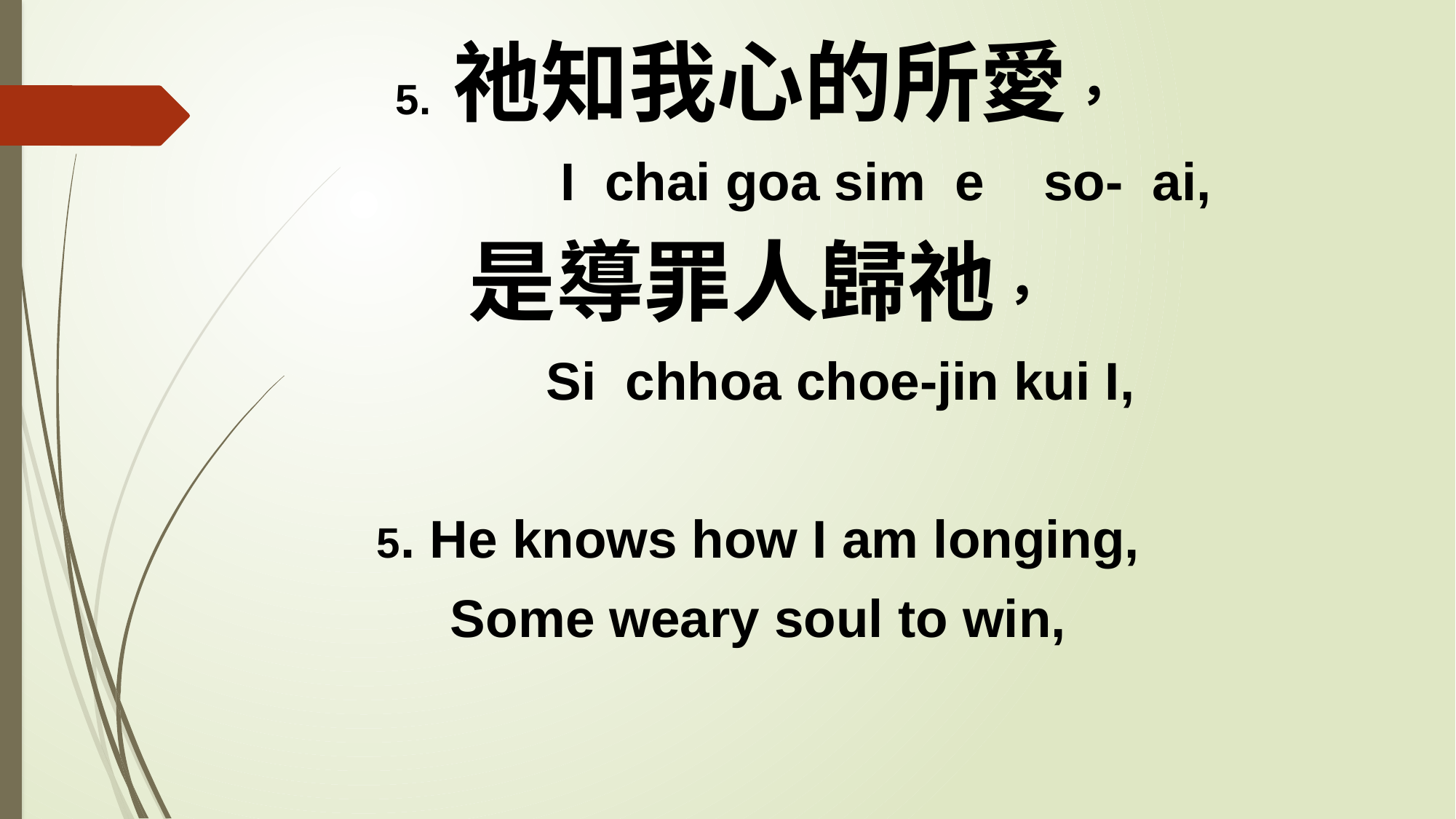

5. 祂知我心的所愛，
                        I  chai goa sim  e    so-  ai,
是導罪人歸祂，
                       Si  chhoa choe-jin kui I,

5. He knows how I am longing,
Some weary soul to win,